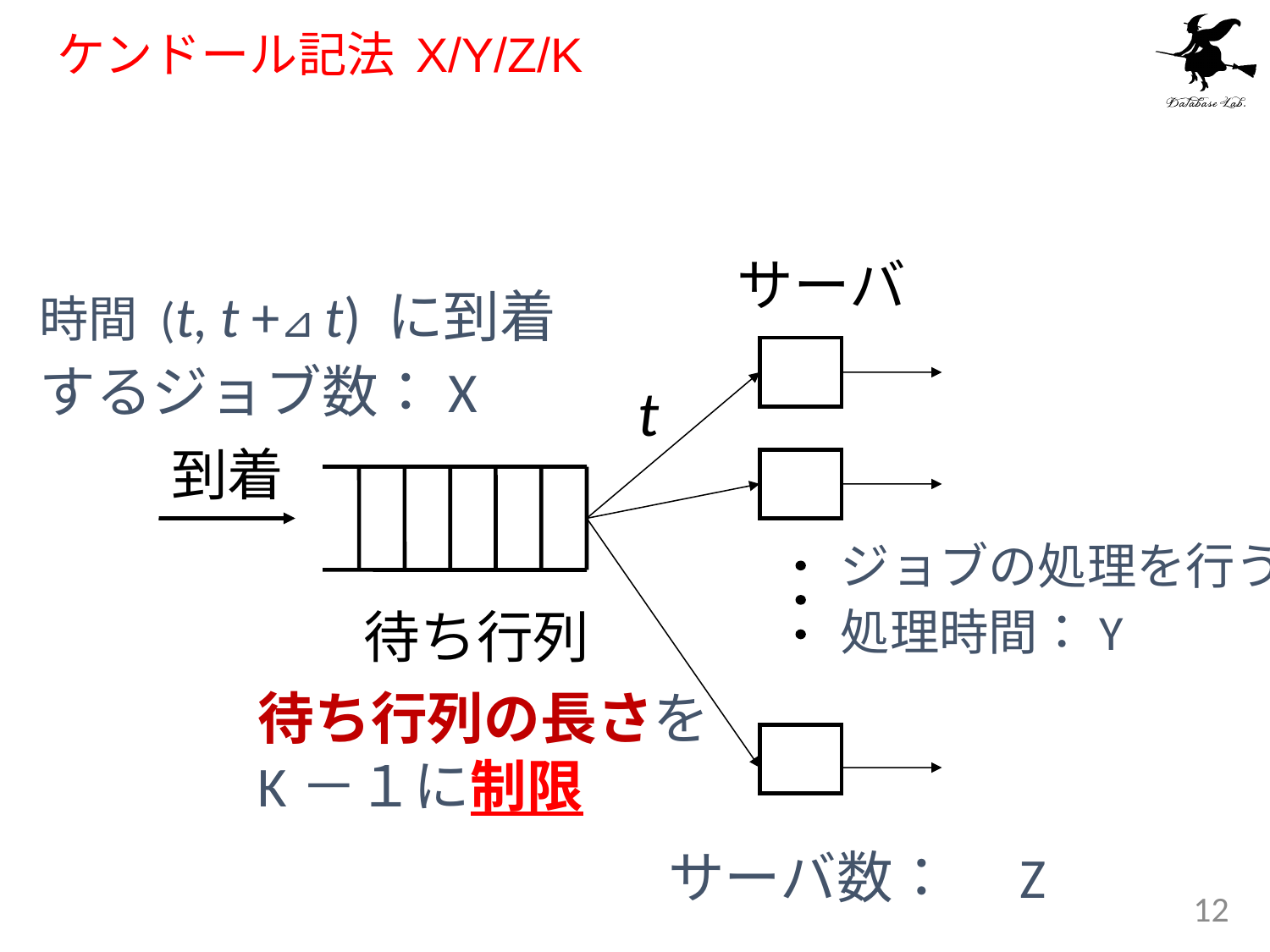

# ケンドール記法 X/Y/Z/K
サーバ

到着

待ち行列

時間 (t, t +⊿ t) に到着
するジョブ数：X
t
ジョブの処理を行う
処理時間：Y
待ち行列の長さを
K－１に制限
サーバ数：　Z
12